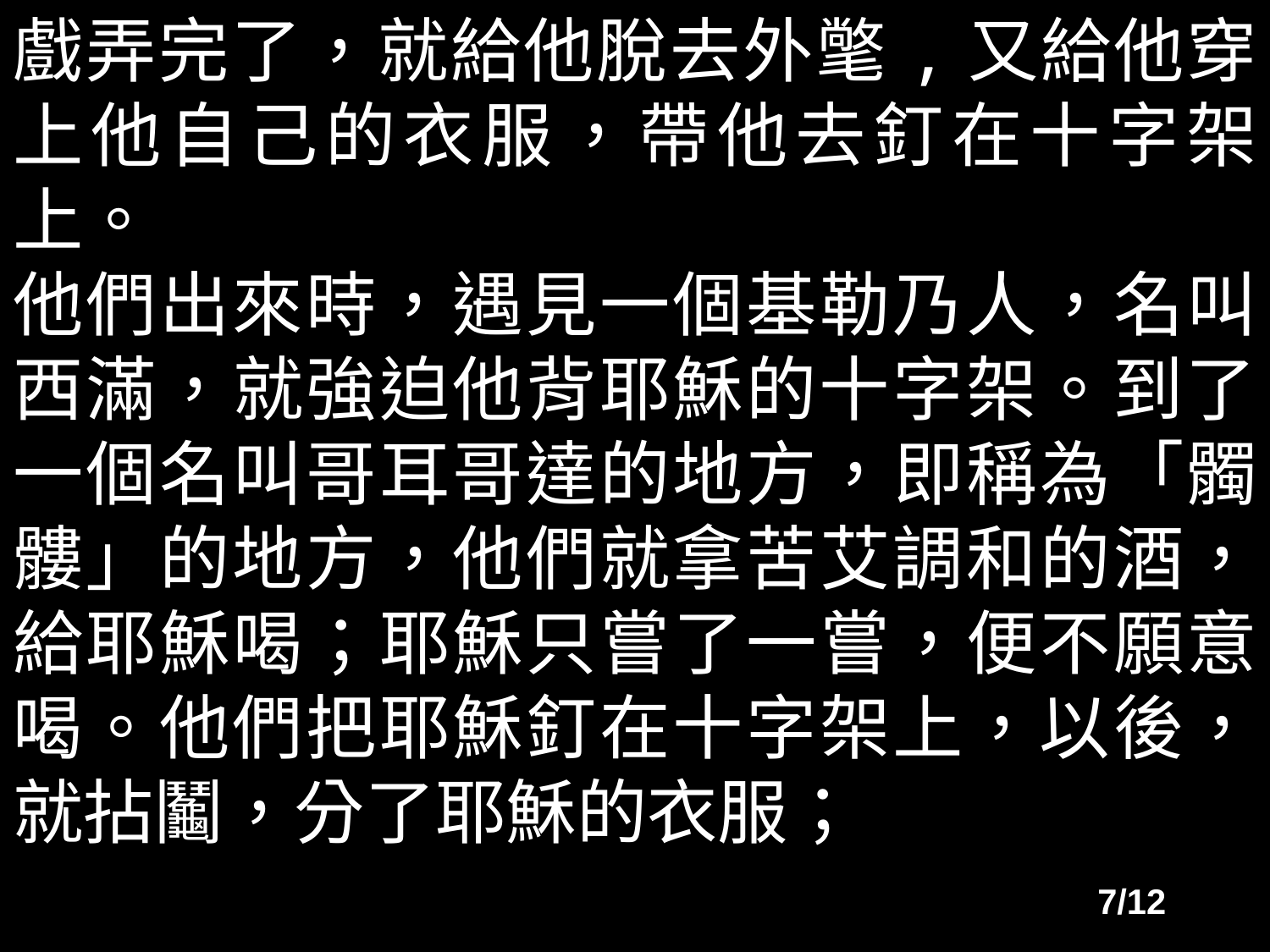

戲弄完了，就給他脫去外氅,又給他穿上他自己的衣服，帶他去釘在十字架上。
他們出來時，遇見一個基勒乃人，名叫西滿，就強迫他背耶穌的十字架。到了一個名叫哥耳哥達的地方，即稱為「髑髏」的地方，他們就拿苦艾調和的酒，給耶穌喝；耶穌只嘗了一嘗，便不願意喝。他們把耶穌釘在十字架上，以後，就拈鬮，分了耶穌的衣服；
7/12